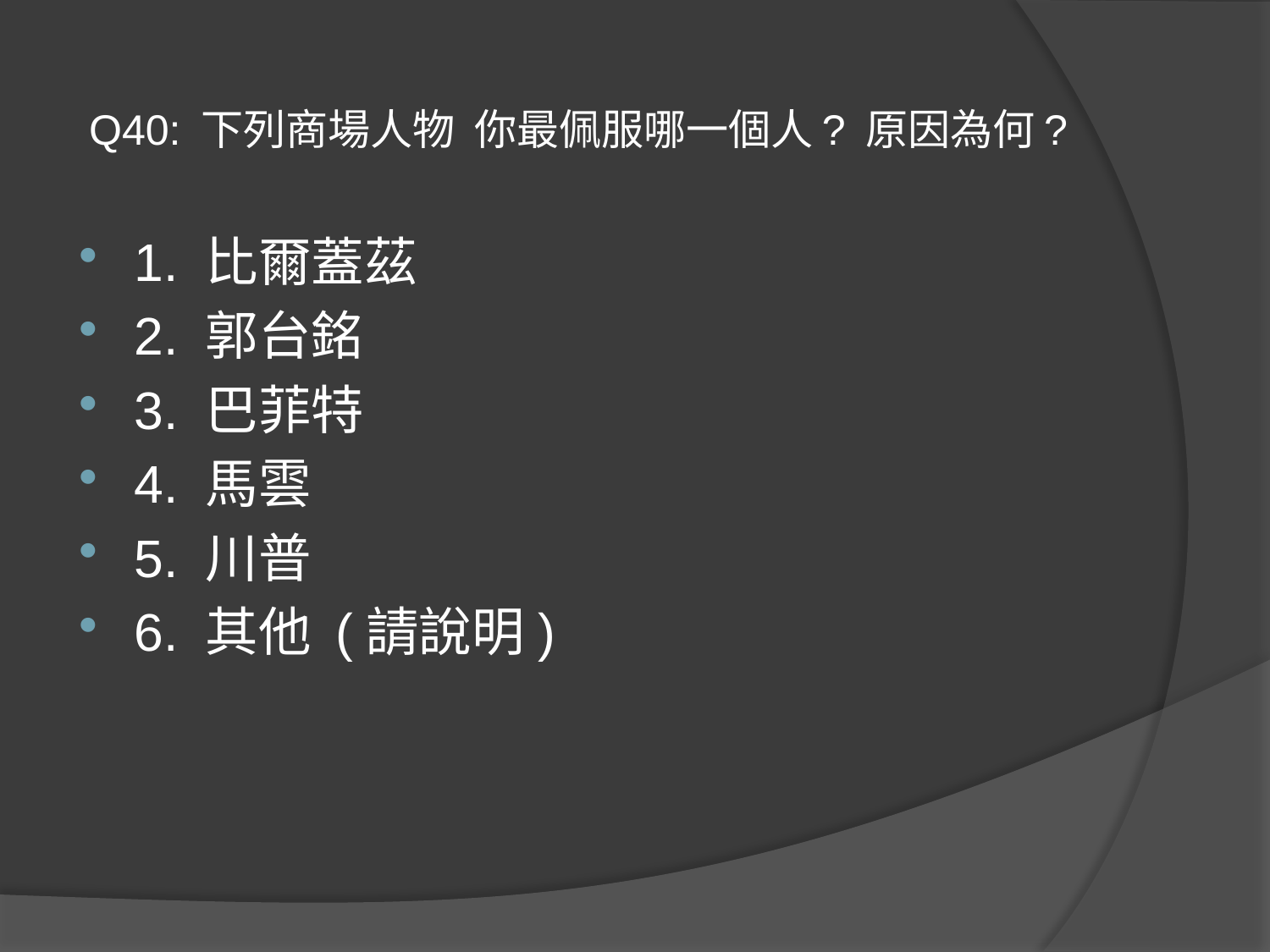

# Q40: 下列商場人物  你最佩服哪一個人? 原因為何?
1. 比爾蓋茲
2. 郭台銘
3. 巴菲特
4. 馬雲
5. 川普
6. 其他 (請說明)